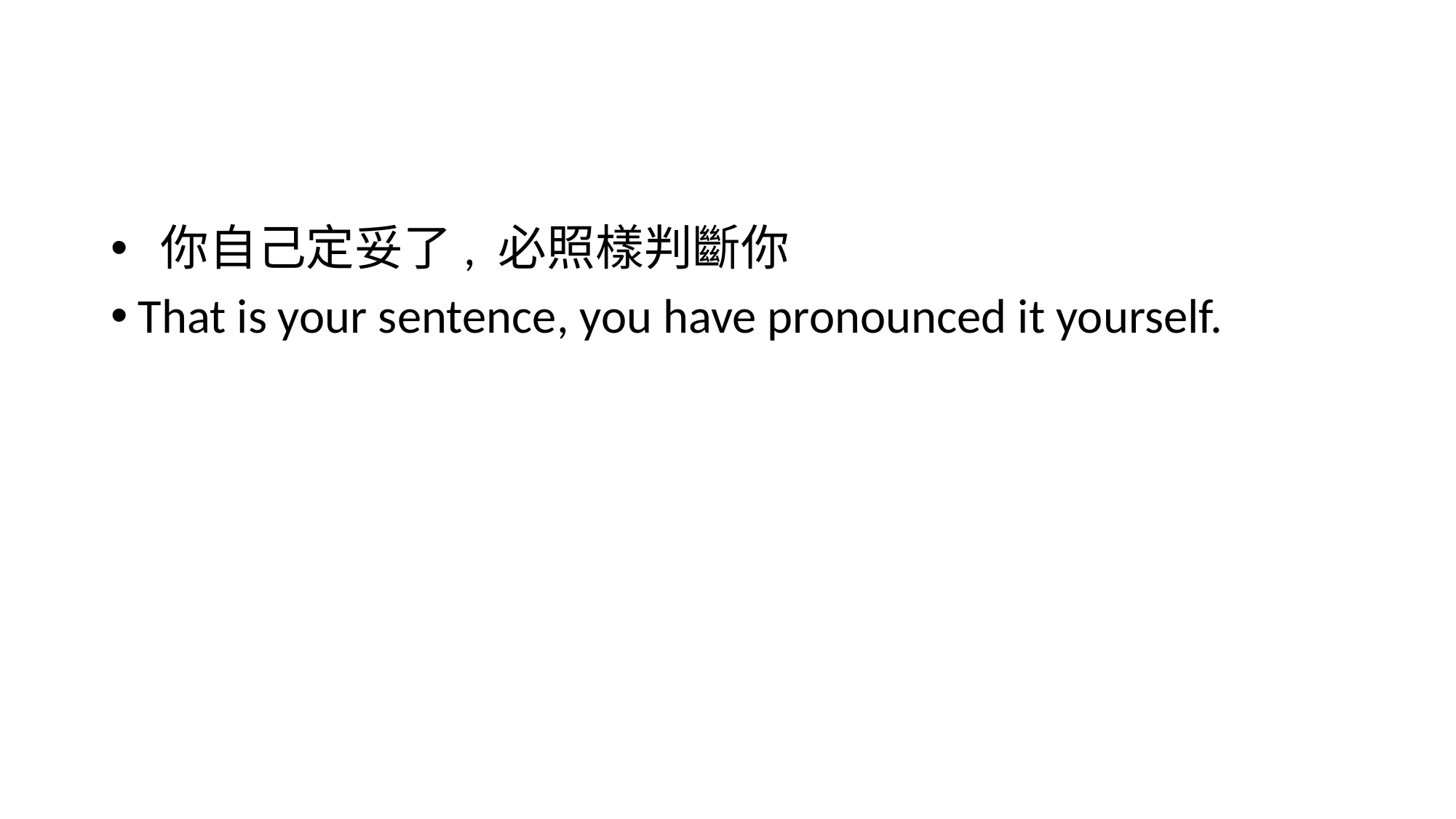

#
 你自己定妥了, 必照樣判斷你
That is your sentence, you have pronounced it yourself.